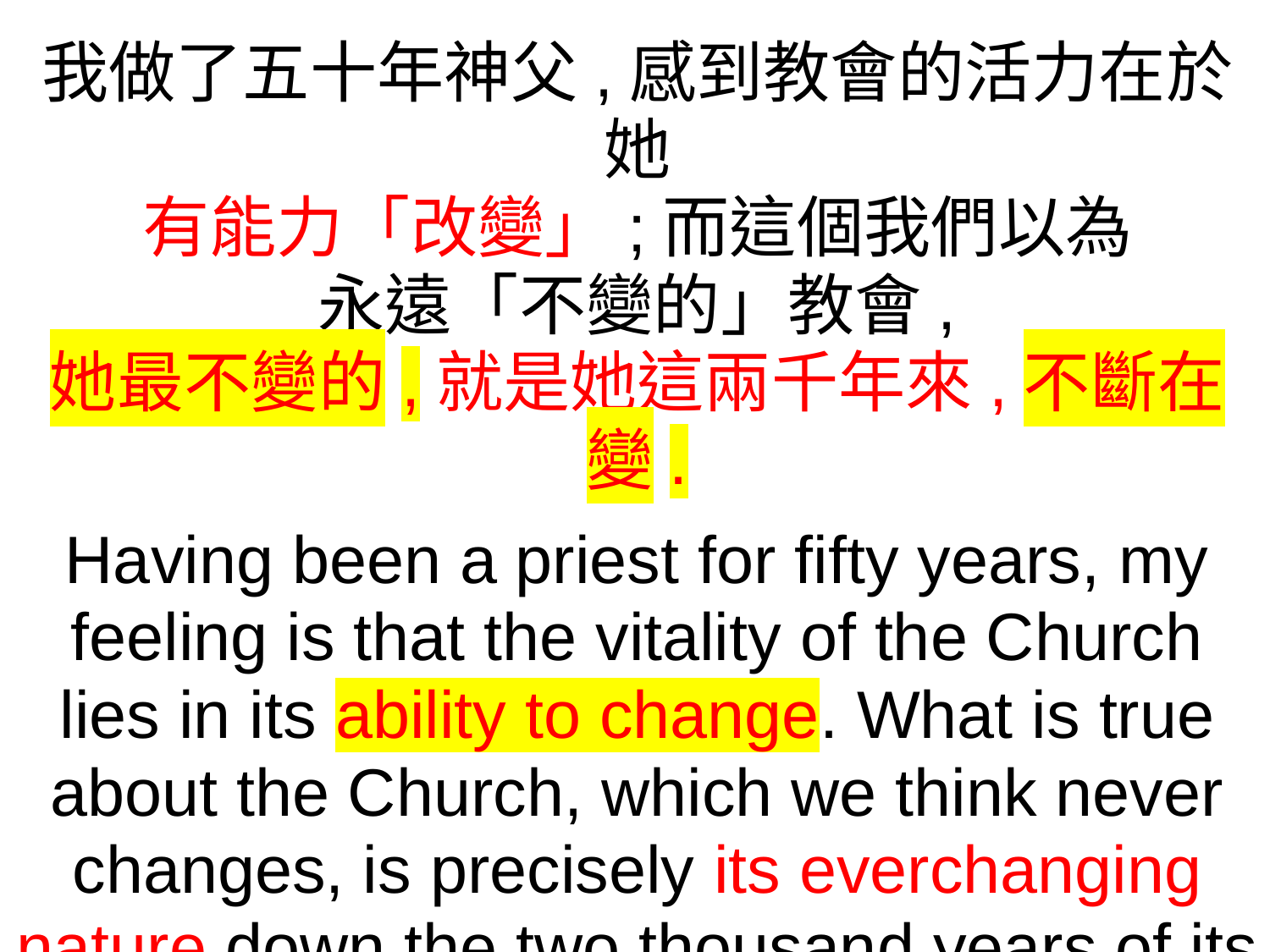

我做了五十年神父,感到教會的活力在於她
有能力「改變」;而這個我們以為
永遠「不變的」教會,
她最不變的,就是她這兩千年來,不斷在變.
Having been a priest for fifty years, my feeling is that the vitality of the Church lies in its ability to change. What is true about the Church, which we think never changes, is precisely its everchanging nature down the two thousand years of its life, this is what is most unchanged.